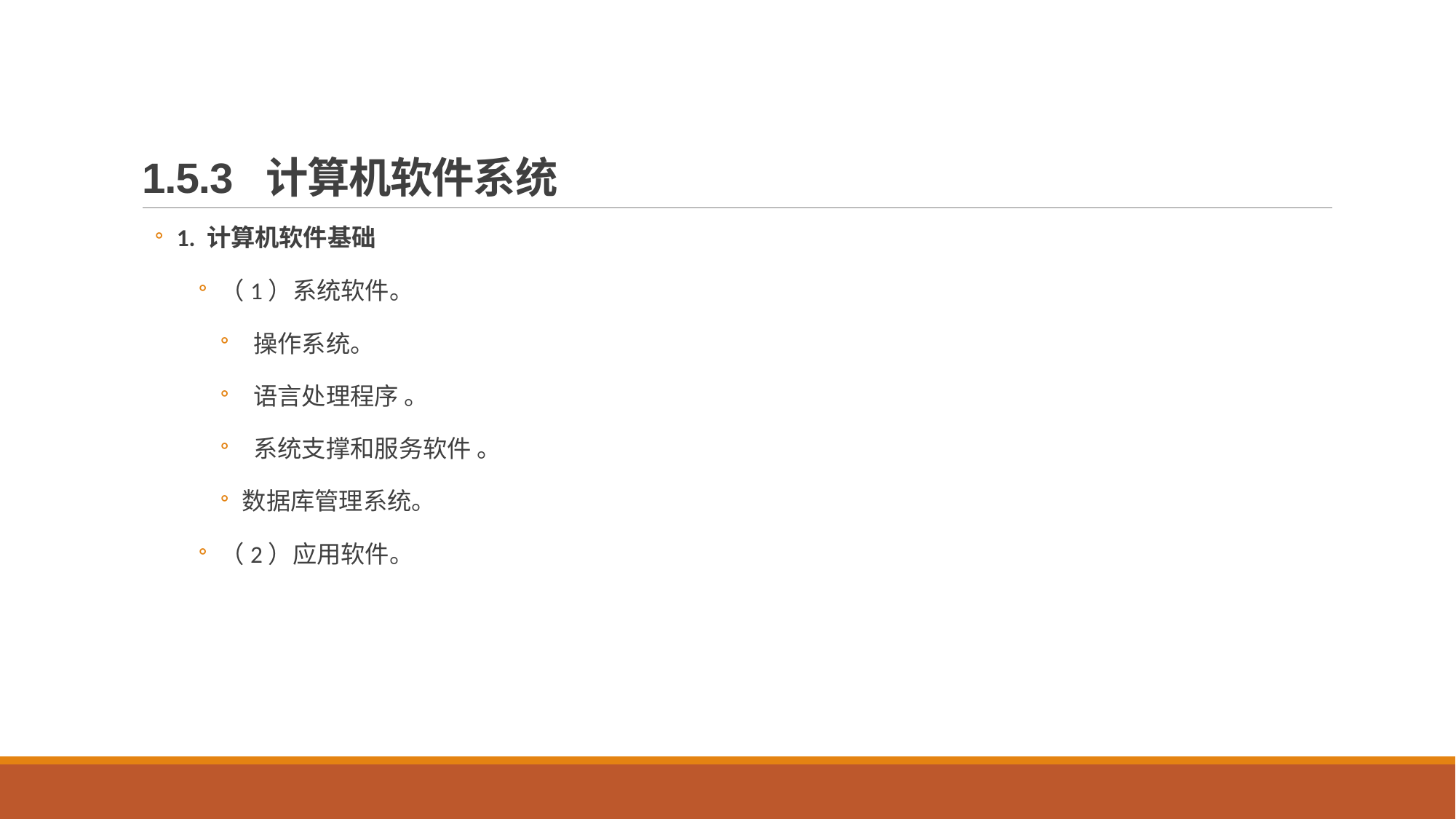

# 1.5.3  计算机软件系统
1. 计算机软件基础
（1）系统软件。
 操作系统。
 语言处理程序 。
 系统支撑和服务软件 。
数据库管理系统。
（2）应用软件。